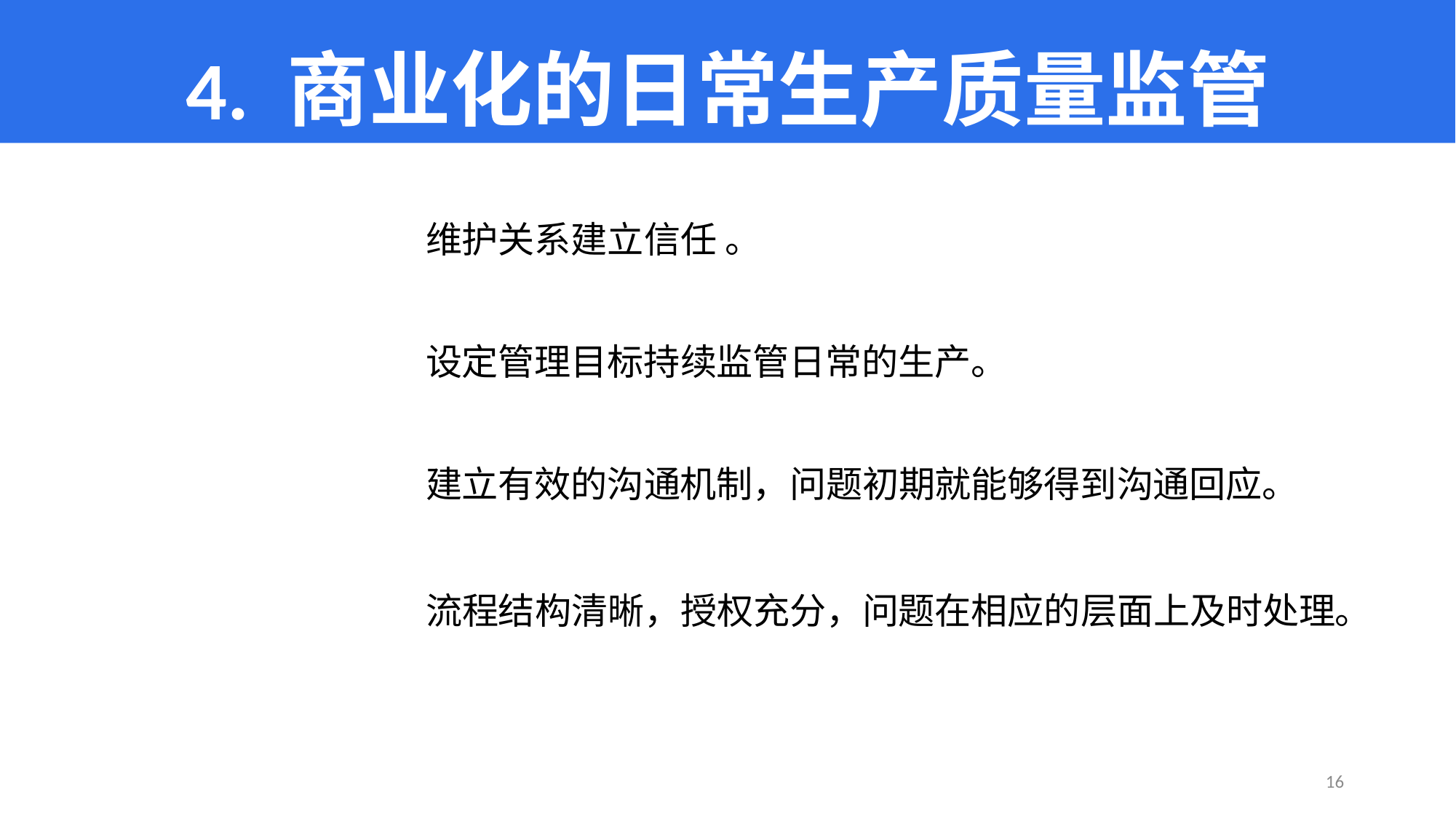

# 4. 商业化的日常生产质量监管
维护关系建立信任 。

设定管理目标持续监管日常的生产。

建立有效的沟通机制，问题初期就能够得到沟通回应。

流程结构清晰，授权充分，问题在相应的层面上及时处理。

16